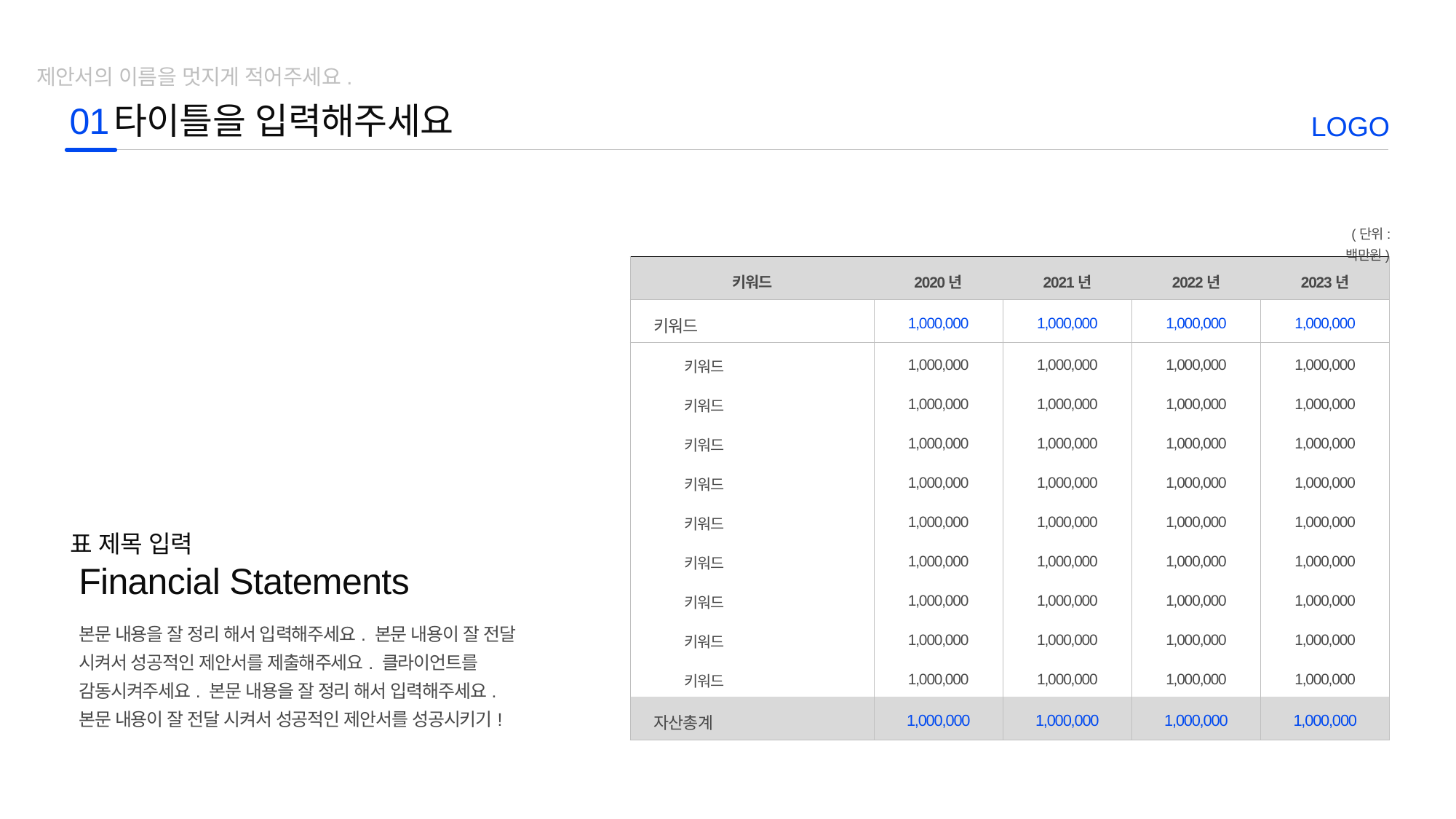

제안서의 이름을 멋지게 적어주세요.
01
타이틀을 입력해주세요
LOGO
(단위: 백만원)
| 키워드 | 2020년 | 2021년 | 2022년 | 2023년 |
| --- | --- | --- | --- | --- |
| 키워드 | 1,000,000 | 1,000,000 | 1,000,000 | 1,000,000 |
| 키워드 | 1,000,000 | 1,000,000 | 1,000,000 | 1,000,000 |
| 키워드 | 1,000,000 | 1,000,000 | 1,000,000 | 1,000,000 |
| 키워드 | 1,000,000 | 1,000,000 | 1,000,000 | 1,000,000 |
| 키워드 | 1,000,000 | 1,000,000 | 1,000,000 | 1,000,000 |
| 키워드 | 1,000,000 | 1,000,000 | 1,000,000 | 1,000,000 |
| 키워드 | 1,000,000 | 1,000,000 | 1,000,000 | 1,000,000 |
| 키워드 | 1,000,000 | 1,000,000 | 1,000,000 | 1,000,000 |
| 키워드 | 1,000,000 | 1,000,000 | 1,000,000 | 1,000,000 |
| 키워드 | 1,000,000 | 1,000,000 | 1,000,000 | 1,000,000 |
| 자산총계 | 1,000,000 | 1,000,000 | 1,000,000 | 1,000,000 |
표 제목 입력
Financial Statements
본문 내용을 잘 정리 해서 입력해주세요. 본문 내용이 잘 전달 시켜서 성공적인 제안서를 제출해주세요. 클라이언트를 감동시켜주세요. 본문 내용을 잘 정리 해서 입력해주세요. 본문 내용이 잘 전달 시켜서 성공적인 제안서를 성공시키기!